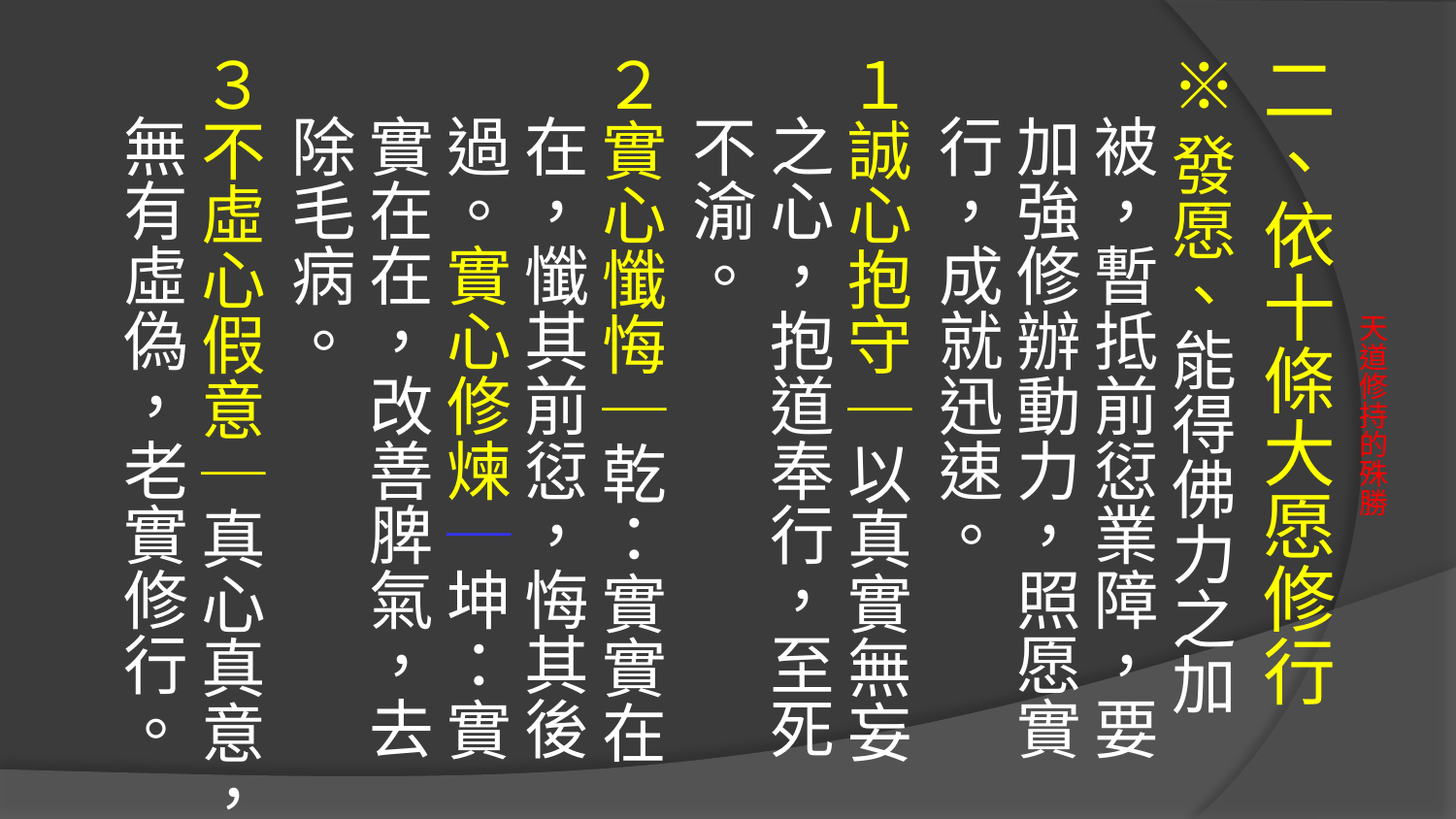

二、依十條大愿修行
※發愿、能得佛力之加被，暫抵前愆業障，要加強修辦動力，照愿實行，成就迅速。
１誠心抱守｜以真實無妄之心，抱道奉行，至死不渝。
２實心懺悔｜乾：實實在在，懺其前愆，悔其後過。實心修煉｜坤：實實在在，改善脾氣，去除毛病。
３不虛心假意｜真心真意，無有虛偽，老實修行。

# 天道修持的殊勝